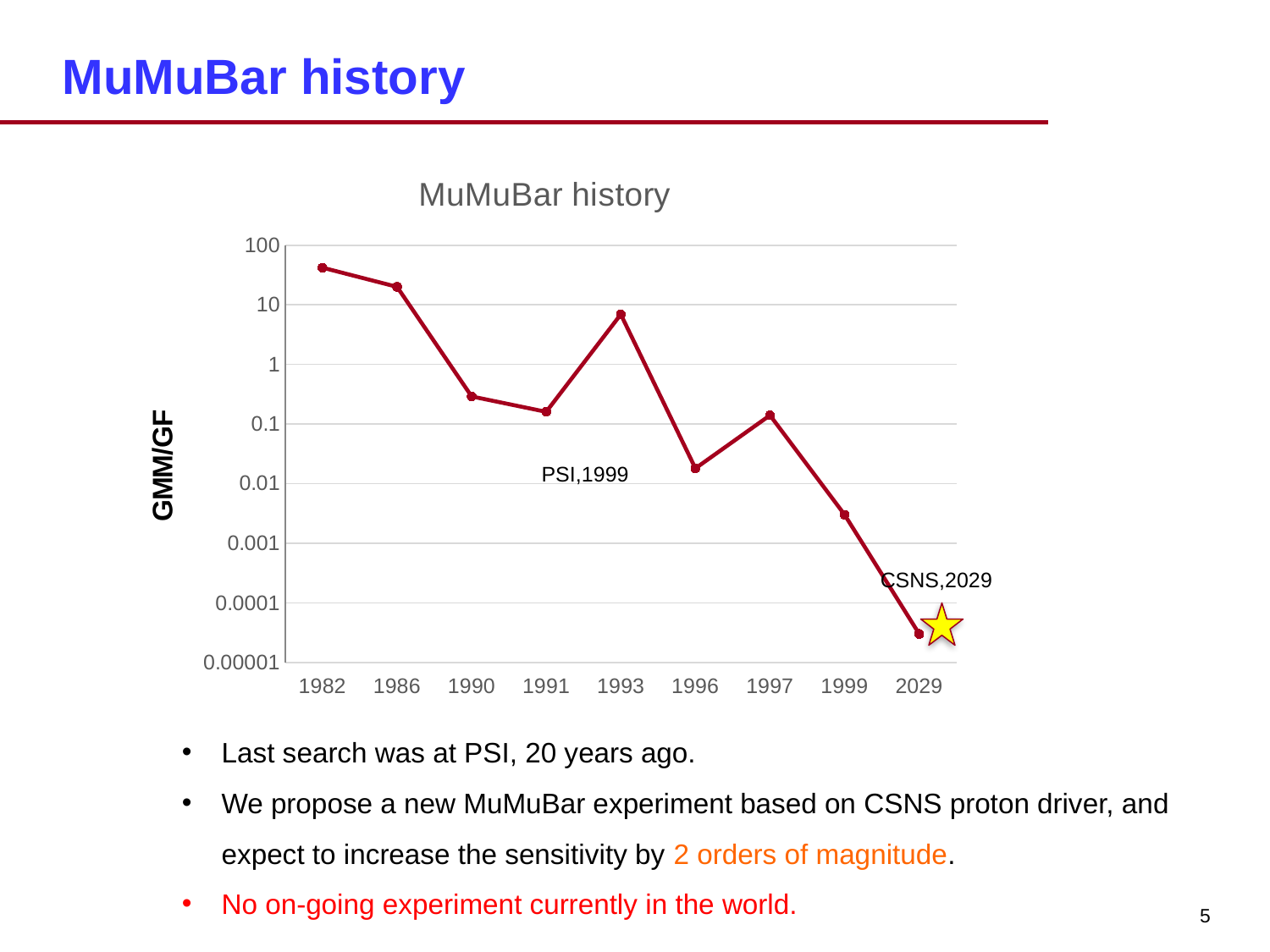

MuMuBar history

### Chart: MuMuBar history

| Category | MuMuBar探索历史 |
|---|---|
| 1982.0 | 42.0 |
| 1986.0 | 20.0 |
| 1990.0 | 0.29 |
| 1991.0 | 0.16 |
| 1993.0 | 6.9 |
| 1996.0 | 0.018 |
| 1997.0 | 0.14 |
| 1999.0 | 0.003 |
| 2029.0 | 3e-05 |
PSI,1999
CSNS,2029

Last search was at PSI, 20 years ago.
We propose a new MuMuBar experiment based on CSNS proton driver, and expect to increase the sensitivity by 2 orders of magnitude.
No on-going experiment currently in the world.
5